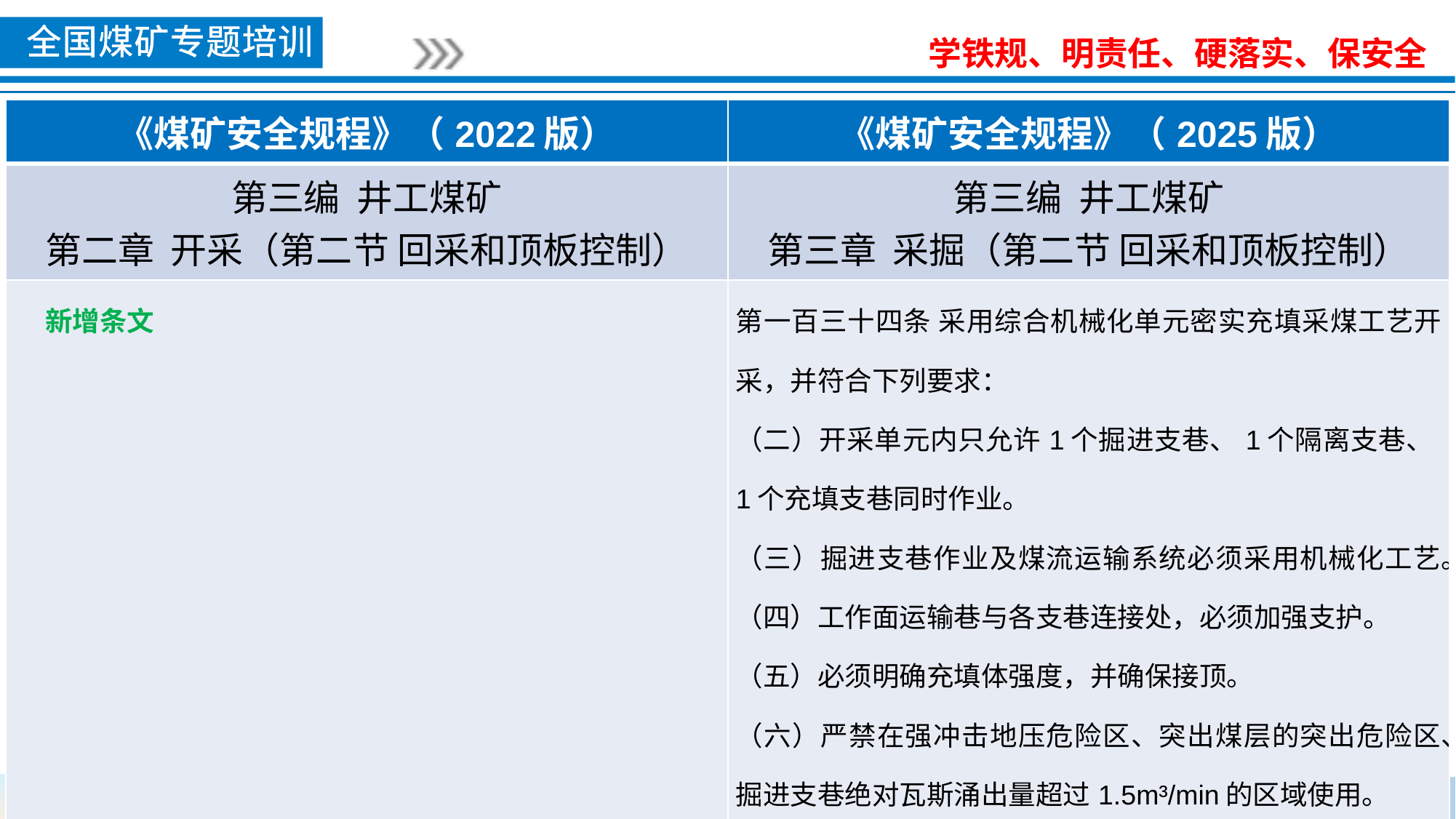

| 《煤矿安全规程》（2022版） | 《煤矿安全规程》（2025版） |
| --- | --- |
| 第三编 井工煤矿 第二章 开采（第二节 回采和顶板控制） | 第三编 井工煤矿 第三章 采掘（第二节 回采和顶板控制） |
| 新增条文 | 第一百三十四条 采用综合机械化单元密实充填采煤工艺开采，并符合下列要求： （二）开采单元内只允许1个掘进支巷、1个隔离支巷、1个充填支巷同时作业。 （三）掘进支巷作业及煤流运输系统必须采用机械化工艺。 （四）工作面运输巷与各支巷连接处，必须加强支护。 （五）必须明确充填体强度，并确保接顶。 （六）严禁在强冲击地压危险区、突出煤层的突出危险区、掘进支巷绝对瓦斯涌出量超过1.5m³/min的区域使用。 （七）应当设专职瓦斯检查工，检查通风瓦斯情况。 |